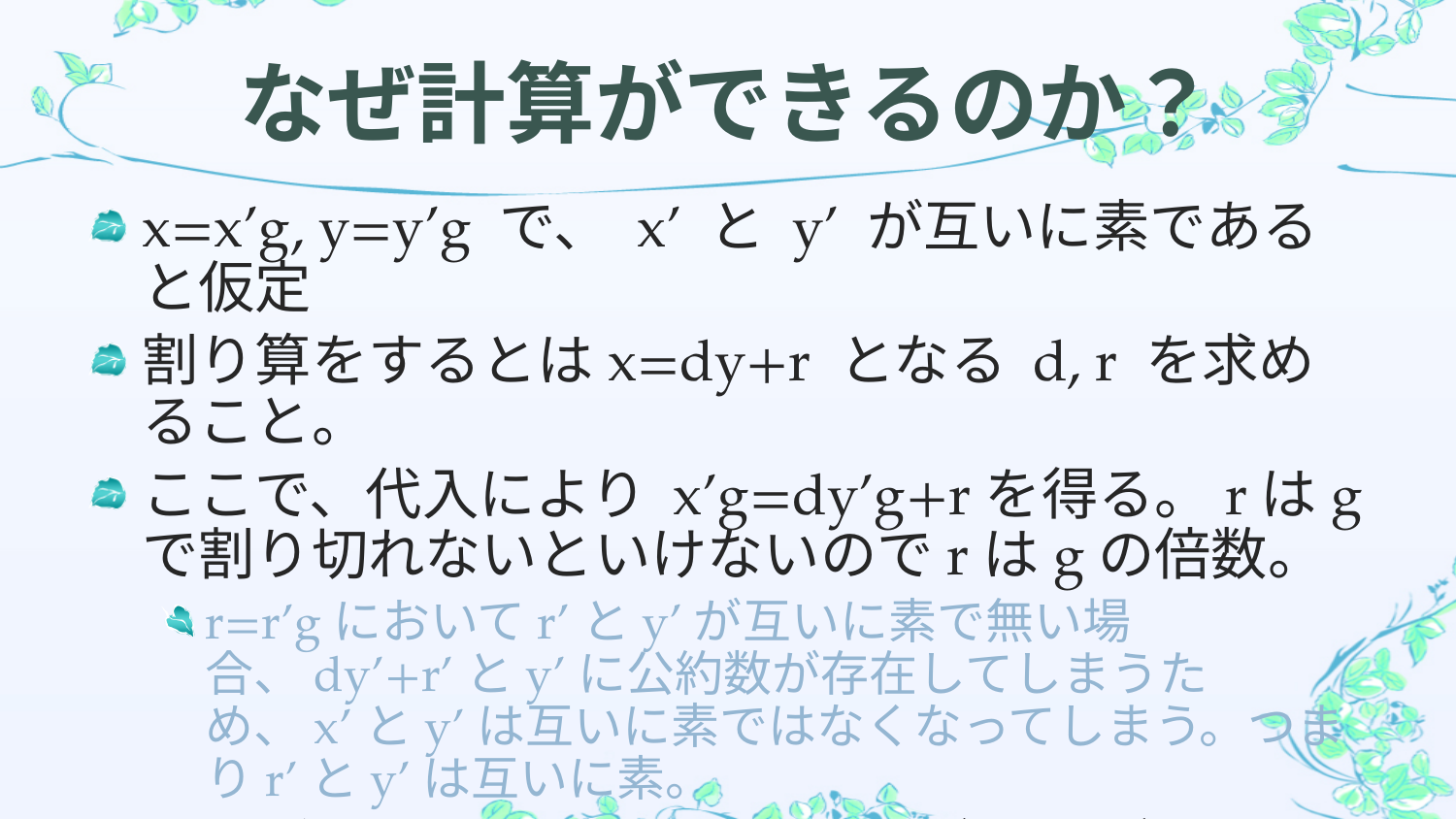

# なぜ計算ができるのか？
x=x’g, y=y’g で、 x’ と y’ が互いに素であると仮定
割り算をするとはx=dy+r となる d, r を求めること。
ここで、代入により x’g=dy’g+rを得る。rはgで割り切れないといけないのでrはgの倍数。
r=r’gにおいてr’とy’が互いに素で無い場合、dy’+r’とy’に公約数が存在してしまうため、x’とy’は互いに素ではなくなってしまう。つまりr’とy’は互いに素。
したがってgcd(x,y)=gcd(y,r)（証明終）